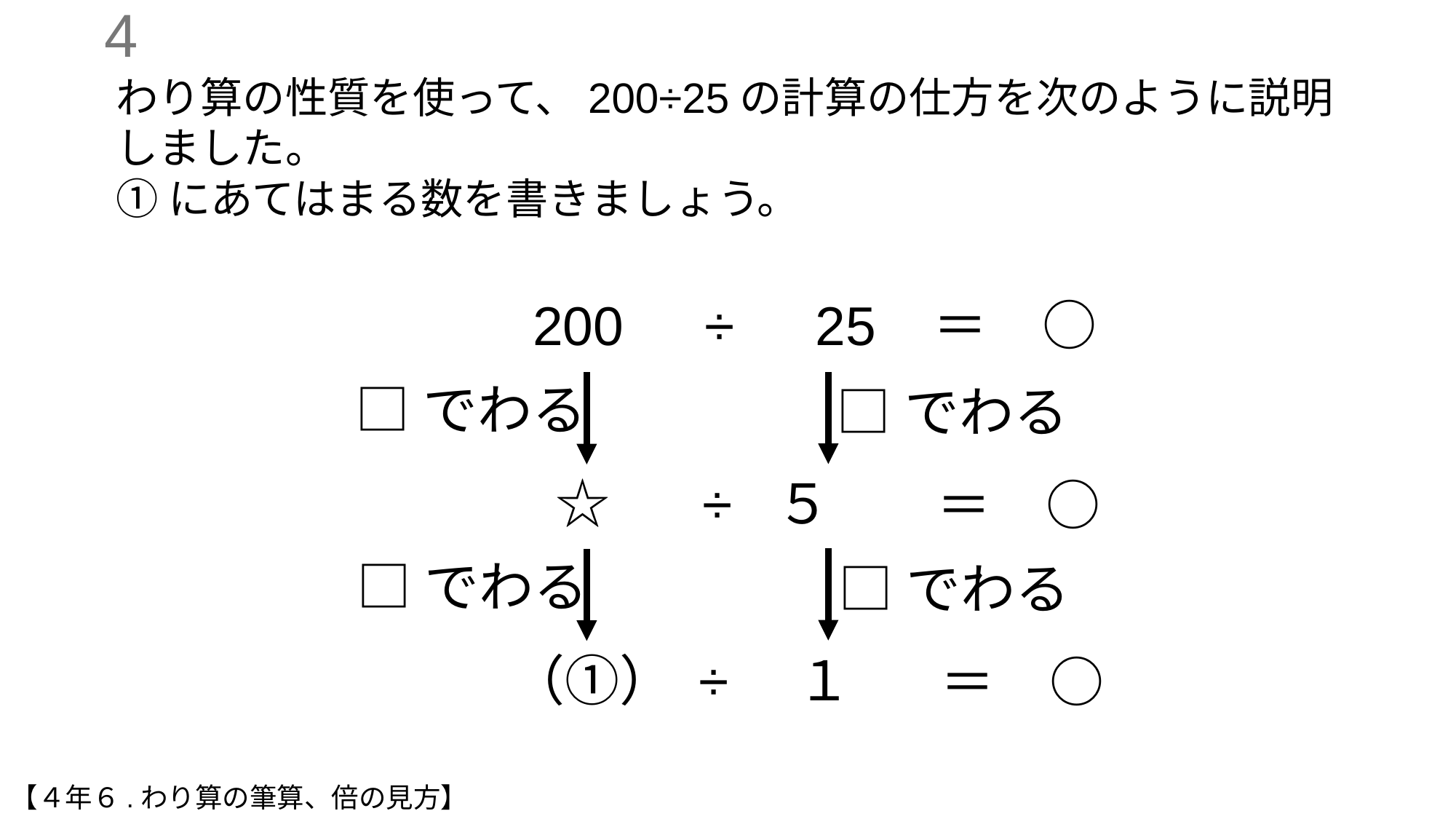

4
わり算の性質を使って、200÷25の計算の仕方を次のように説明しました。
①にあてはまる数を書きましょう。
200　÷　25
＝　○
□でわる
□でわる
  ☆　 ÷  ５
＝　○
□でわる
□でわる
（①） ÷　１
＝　○
【４年６.わり算の筆算、倍の見方】